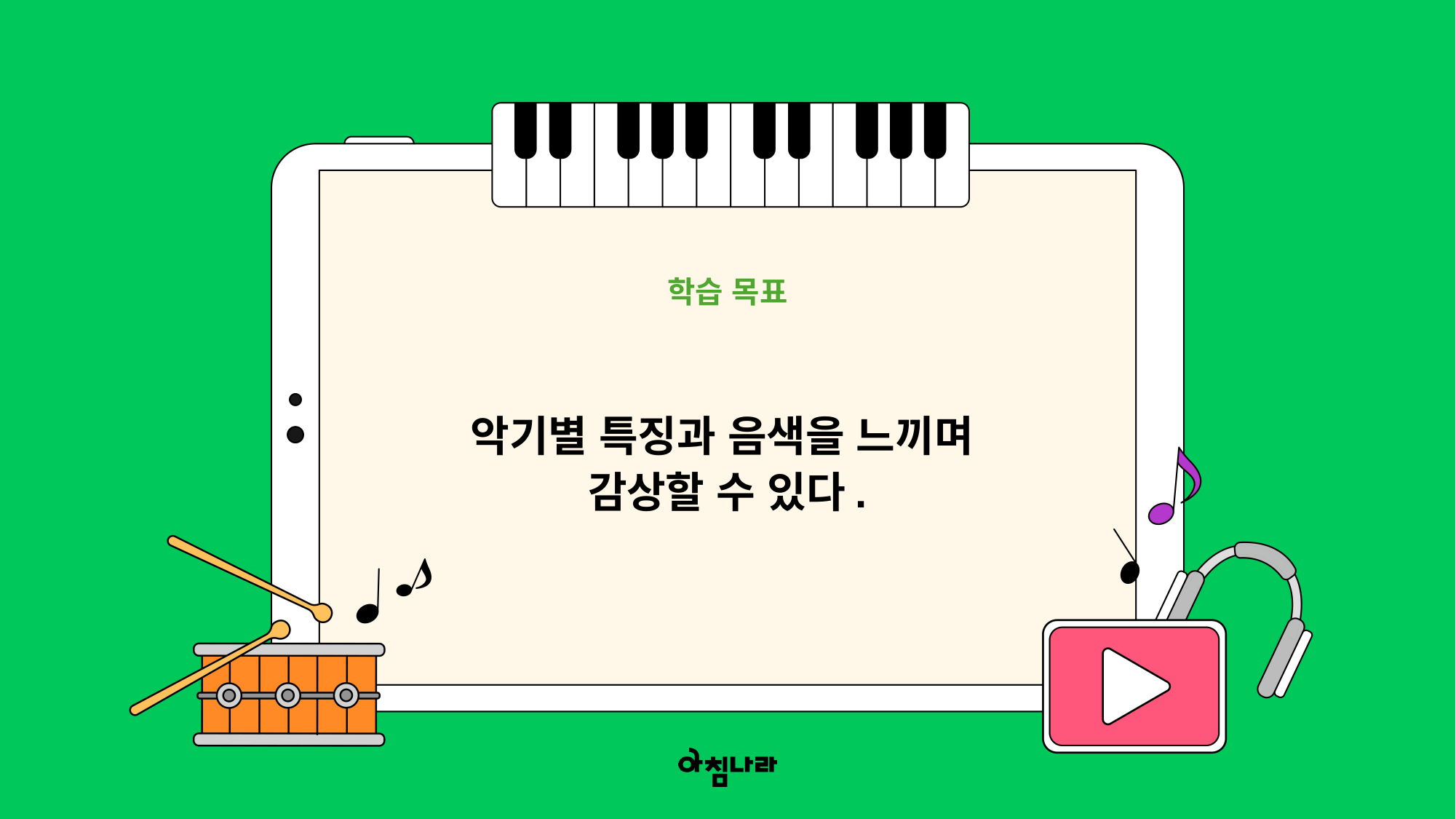

학습 목표
악기별 특징과 음색을 느끼며
감상할 수 있다.